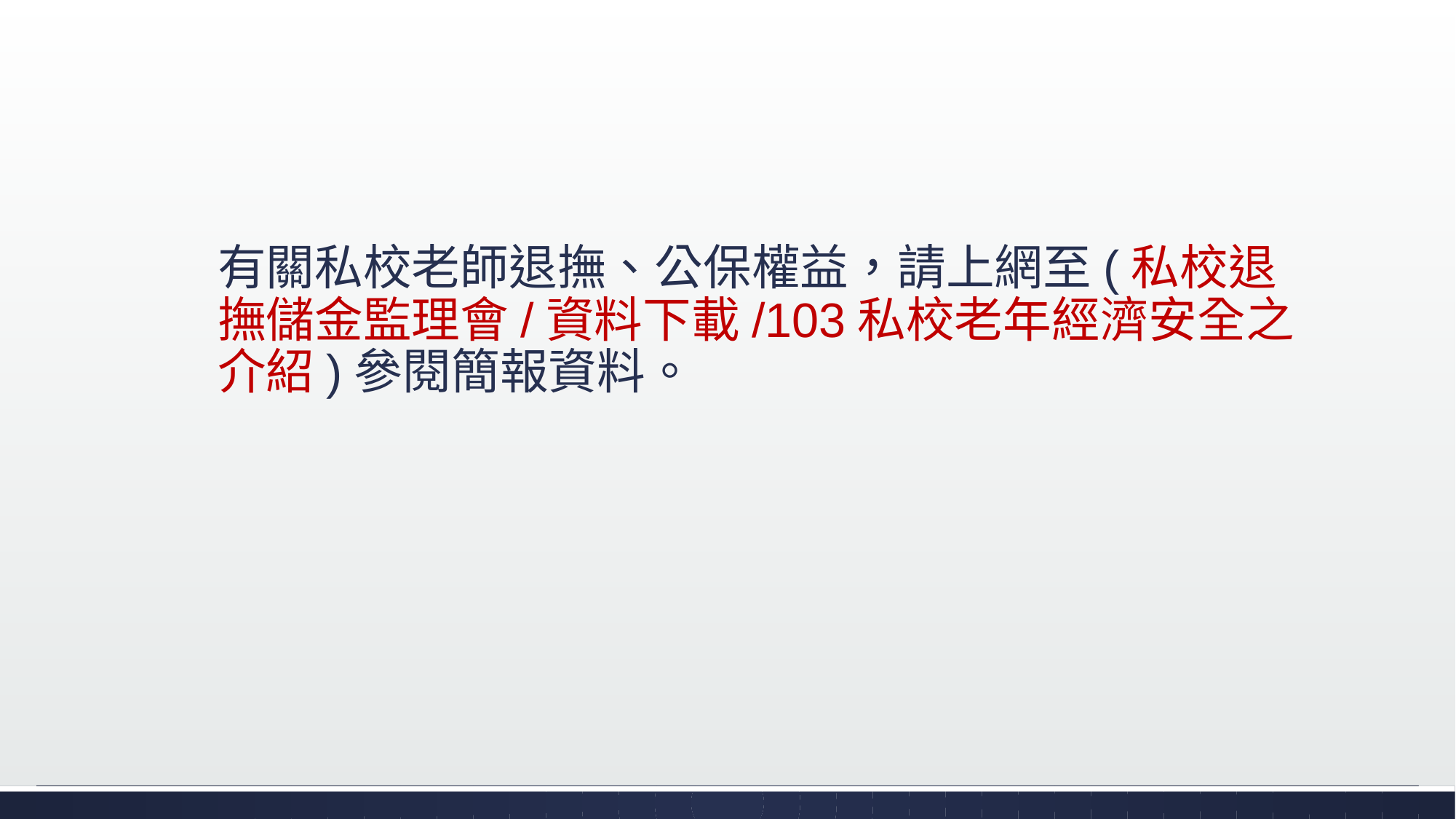

有關私校老師退撫、公保權益，請上網至(私校退撫儲金監理會/資料下載/103私校老年經濟安全之介紹)參閱簡報資料。